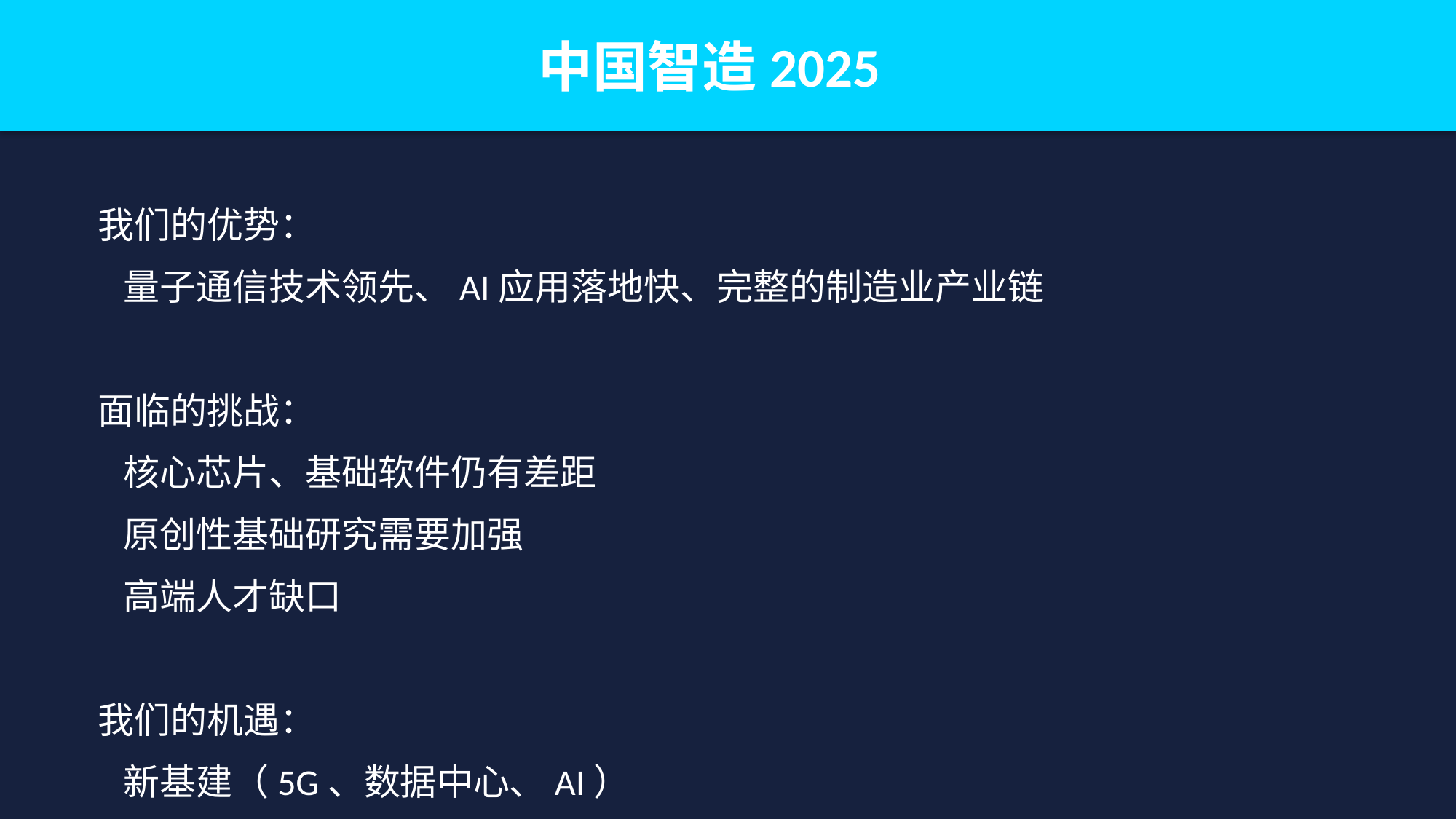

中国智造2025
我们的优势：
  量子通信技术领先、AI应用落地快、完整的制造业产业链

面临的挑战：
  核心芯片、基础软件仍有差距
  原创性基础研究需要加强
  高端人才缺口

我们的机遇：
  新基建（5G、数据中心、AI）
  双循环发展战略
  产学研深度融合